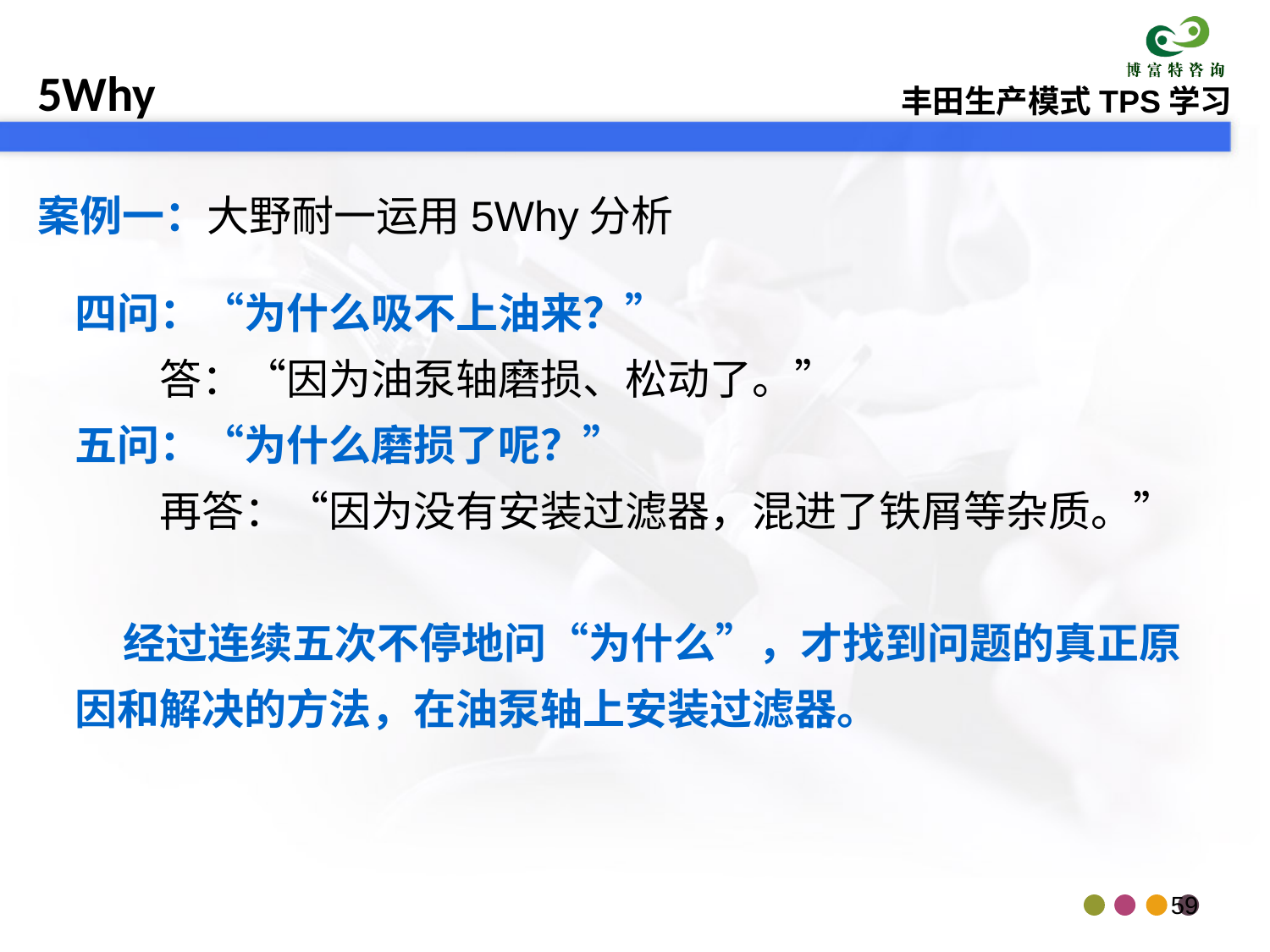

案例一：大野耐一运用5Why分析
四问：“为什么吸不上油来？”
　　答：“因为油泵轴磨损、松动了。”
五问：“为什么磨损了呢？”
　　再答：“因为没有安装过滤器，混进了铁屑等杂质。”

    经过连续五次不停地问“为什么”，才找到问题的真正原因和解决的方法，在油泵轴上安装过滤器。